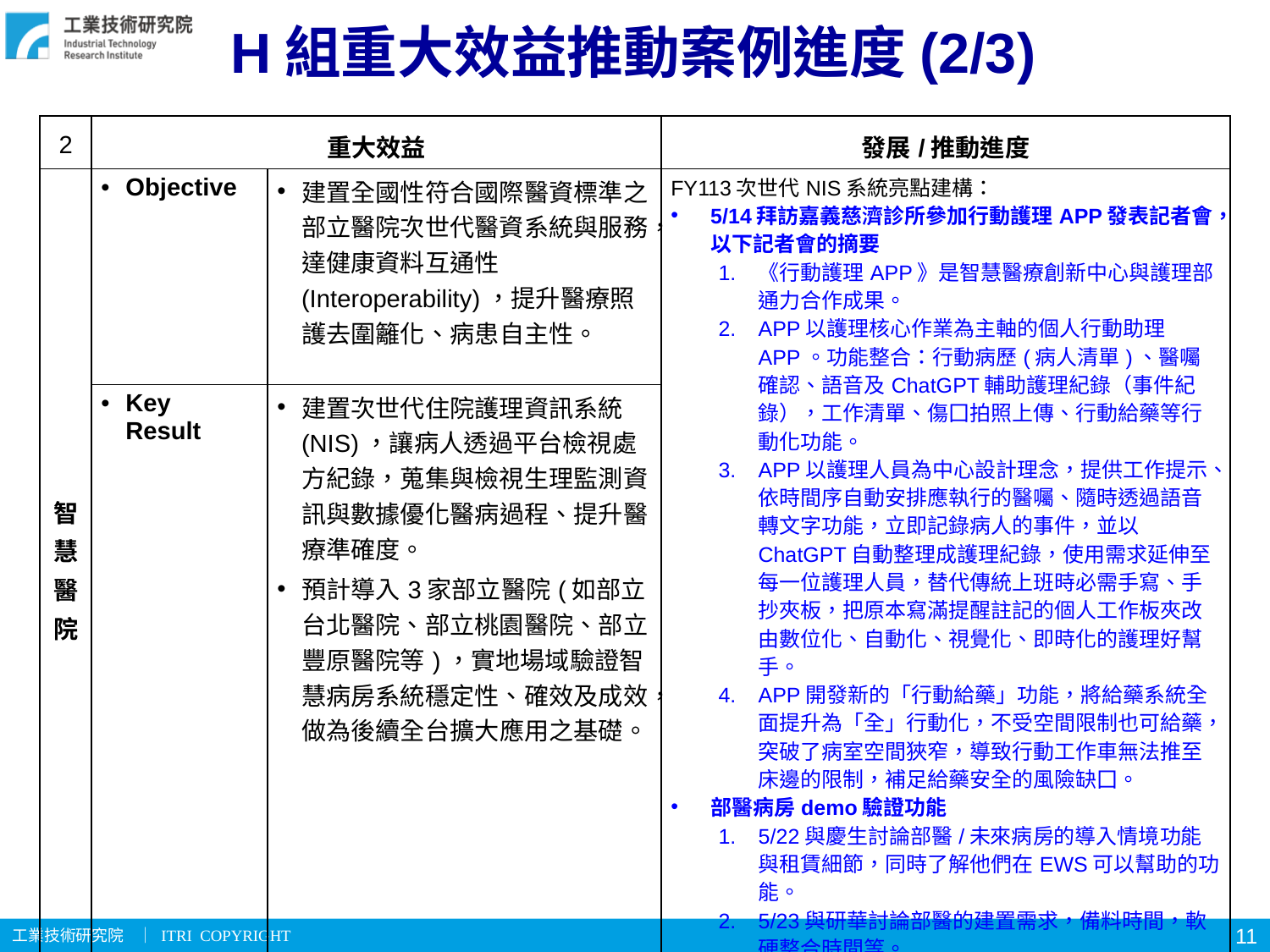

# H組重大效益推動案例進度(2/3)
| 2 | 重大效益 |  | 發展/推動進度 |
| --- | --- | --- | --- |
| 智慧醫院 | Objective | 建置全國性符合國際醫資標準之部立醫院次世代醫資系統與服務，達健康資料互通性(Interoperability)，提升醫療照護去圍籬化、病患自主性。 | FY113次世代NIS系統亮點建構： 5/14拜訪嘉義慈濟診所參加行動護理APP發表記者會，以下記者會的摘要 《行動護理APP》是智慧醫療創新中心與護理部通力合作成果。 APP以護理核心作業為主軸的個人行動助理APP。功能整合：行動病歷(病人清單)、醫囑確認、語音及ChatGPT輔助護理紀錄（事件紀錄），工作清單、傷囗拍照上傳、行動給藥等行動化功能。 APP以護理人員為中心設計理念，提供工作提示、依時間序自動安排應執行的醫囑、隨時透過語音轉文字功能，立即記錄病人的事件，並以ChatGPT自動整理成護理紀錄，使用需求延伸至每一位護理人員，替代傳統上班時必需手寫、手抄夾板，把原本寫滿提醒註記的個人工作板夾改由數位化、自動化、視覺化、即時化的護理好幫手。 APP開發新的「行動給藥」功能，將給藥系統全面提升為「全」行動化，不受空間限制也可給藥，突破了病室空間狹窄，導致行動工作車無法推至床邊的限制，補足給藥安全的風險缺囗。 部醫病房demo驗證功能 5/22與慶生討論部醫/未來病房的導入情境功能與租賃細節，同時了解他們在EWS可以幫助的功能​。 5/23與研華討論部醫的建置需求，備料時間，軟硬整合時間等。 |
|  | Key Result | 建置次世代住院護理資訊系統(NIS)，讓病人透過平台檢視處方紀錄，蒐集與檢視生理監測資訊與數據優化醫病過程、提升醫療準確度。 預計導入3家部立醫院(如部立台北醫院、部立桃園醫院、部立豐原醫院等)，實地場域驗證智慧病房系統穩定性、確效及成效，做為後續全台擴大應用之基礎。 |  |